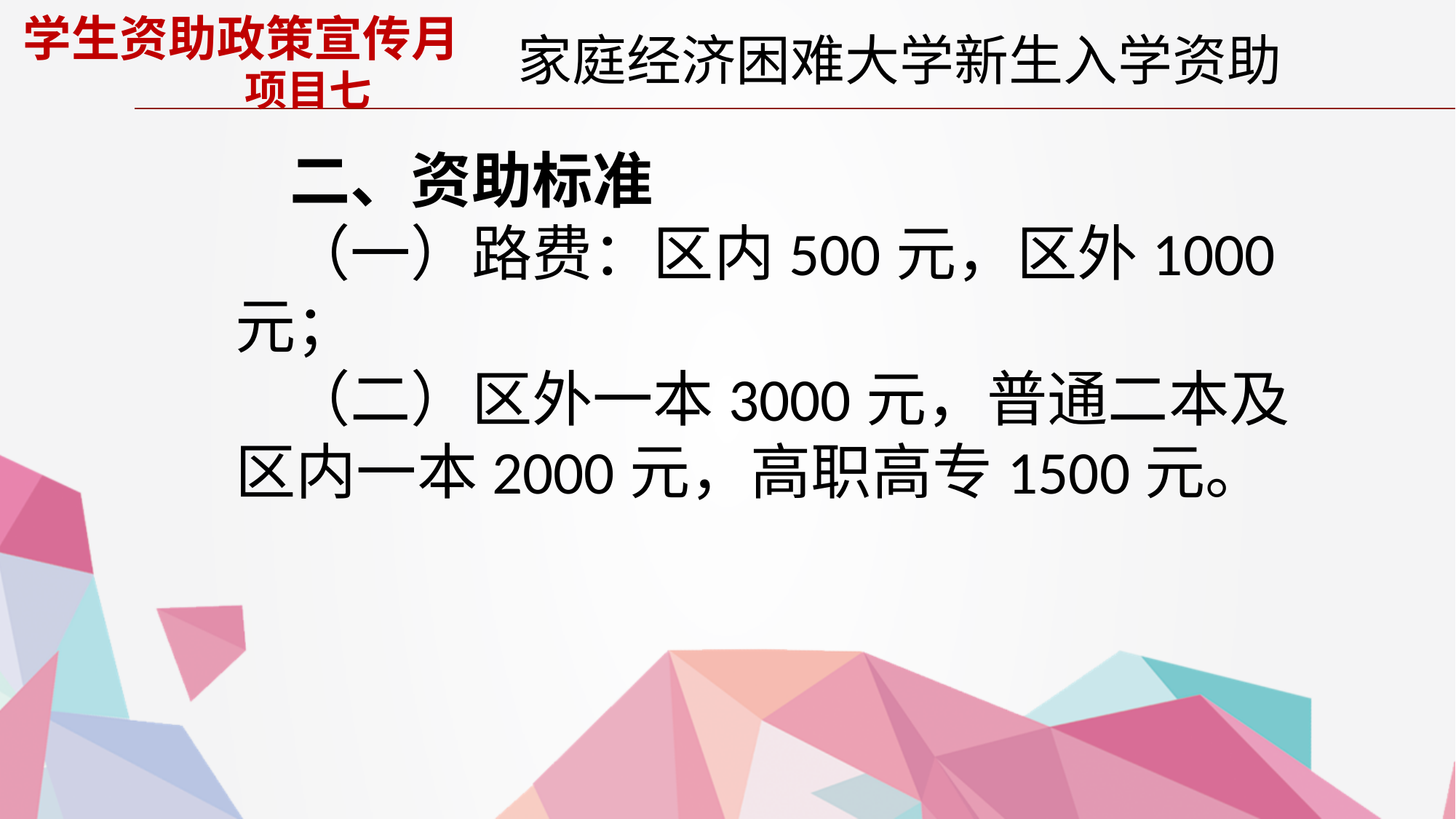

# 学生资助政策宣传月 项目七
   家庭经济困难大学新生入学资助

二、资助标准
（一）路费：区内500元，区外1000元；
（二）区外一本3000元，普通二本及区内一本2000元，高职高专1500元。